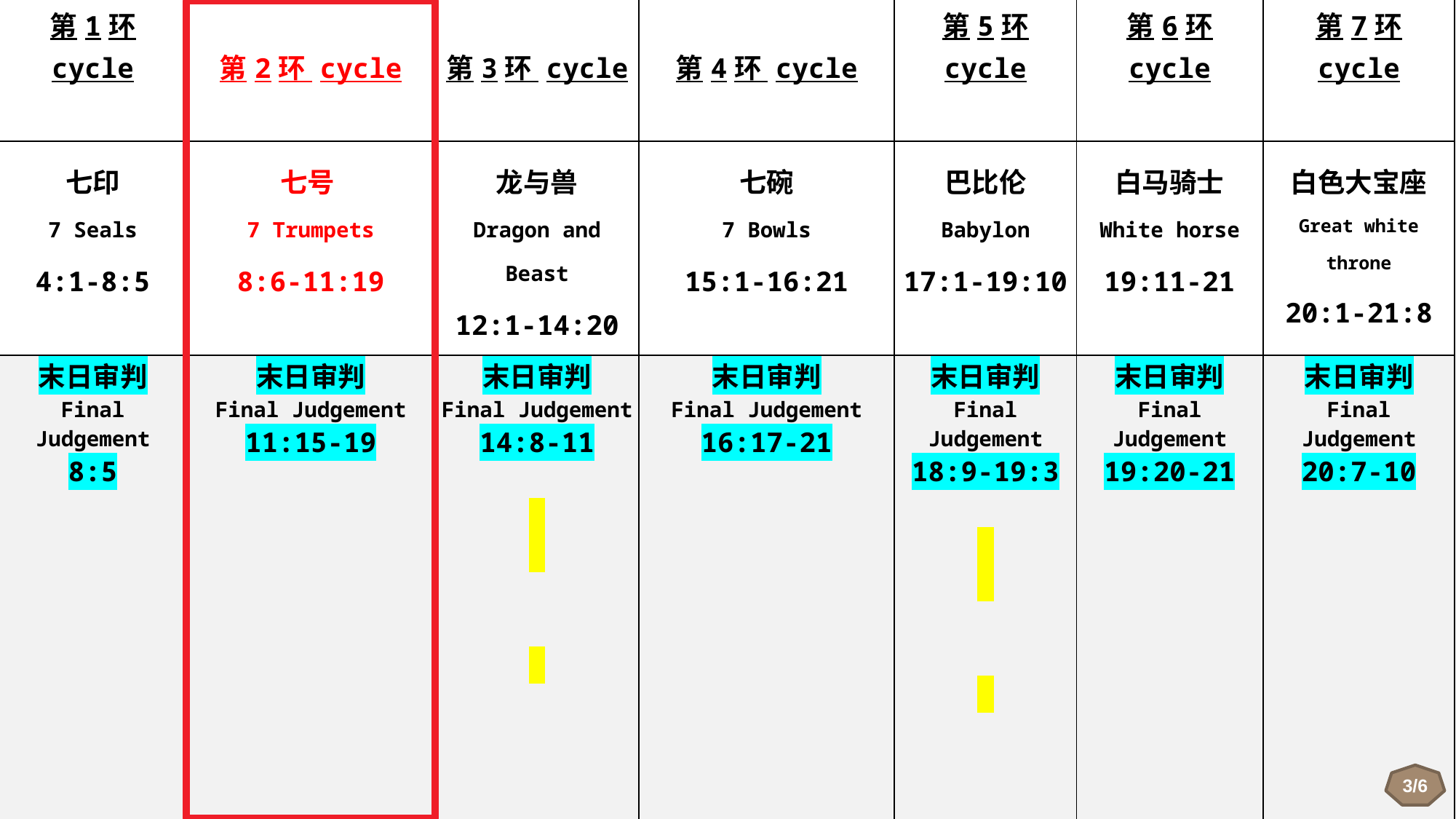

| 第1环 cycle | 第2环 cycle | 第3环 cycle | 第4环 cycle | 第5环 cycle | 第6环 cycle | 第7环 cycle |
| --- | --- | --- | --- | --- | --- | --- |
| 七印 7 Seals 4:1-8:5 | 七号 7 Trumpets 8:6-11:19 | 龙与兽 Dragon and Beast 12:1-14:20 | 七碗 7 Bowls 15:1-16:21 | 巴比伦 Babylon 17:1-19:10 | 白马骑士 White horse 19:11-21 | 白色大宝座 Great white throne 20:1-21:8 |
| 末日审判 Final Judgement 8:5 | 末日审判 Final Judgement 11:15-19 | 末日审判 Final Judgement 14:8-11 | 末日审判 Final Judgement 16:17-21 | 末日审判 Final Judgement 18:9-19:3 | 末日审判 Final Judgement 19:20-21 | 末日审判 Final Judgement 20:7-10 |

3/6